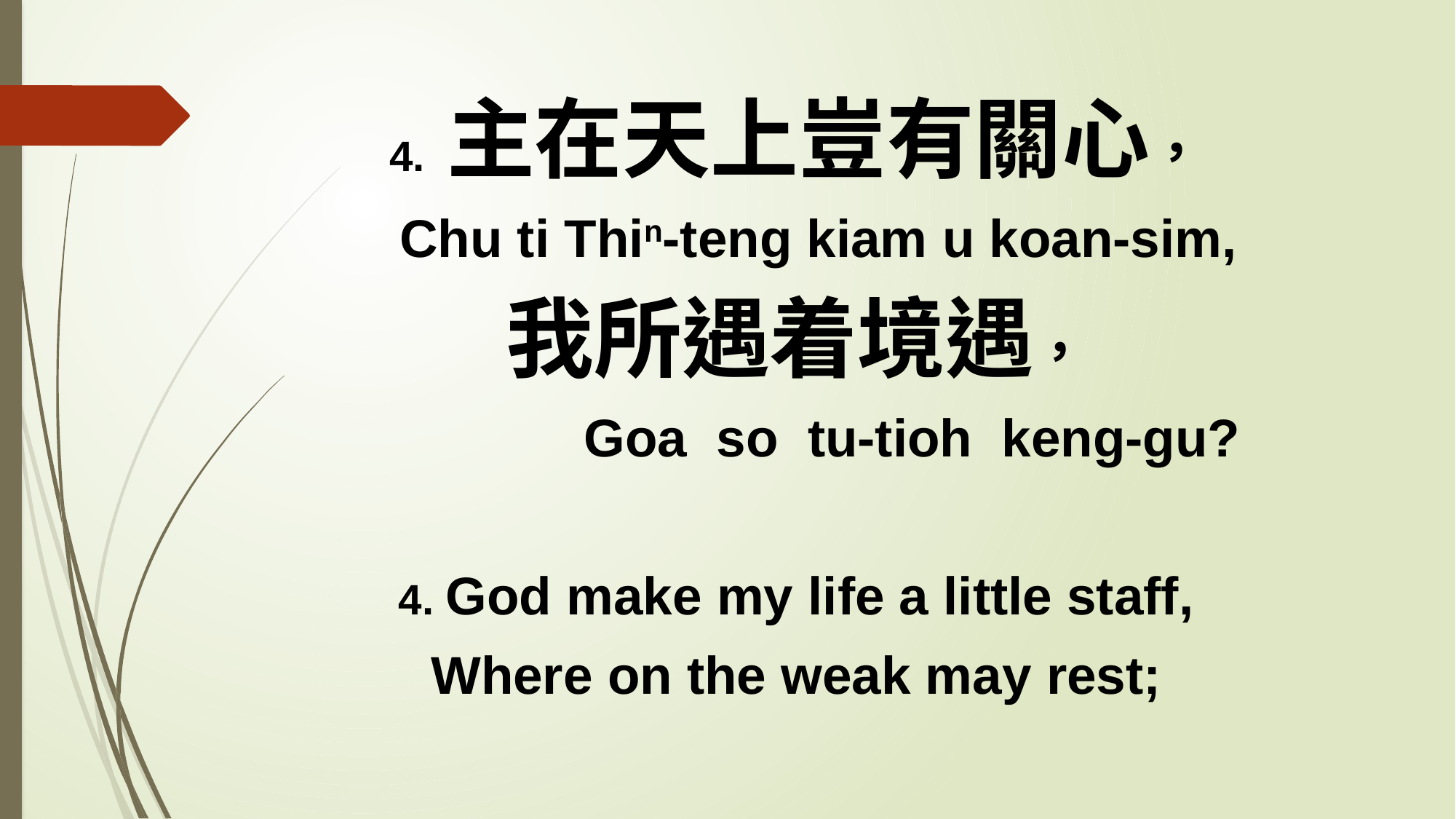

4. 主在天上豈有關心，
   Chu ti Thin-teng kiam u koan-sim,
我所遇着境遇，
                       Goa  so  tu-tioh  keng-gu?

4. God make my life a little staff,
Where on the weak may rest;